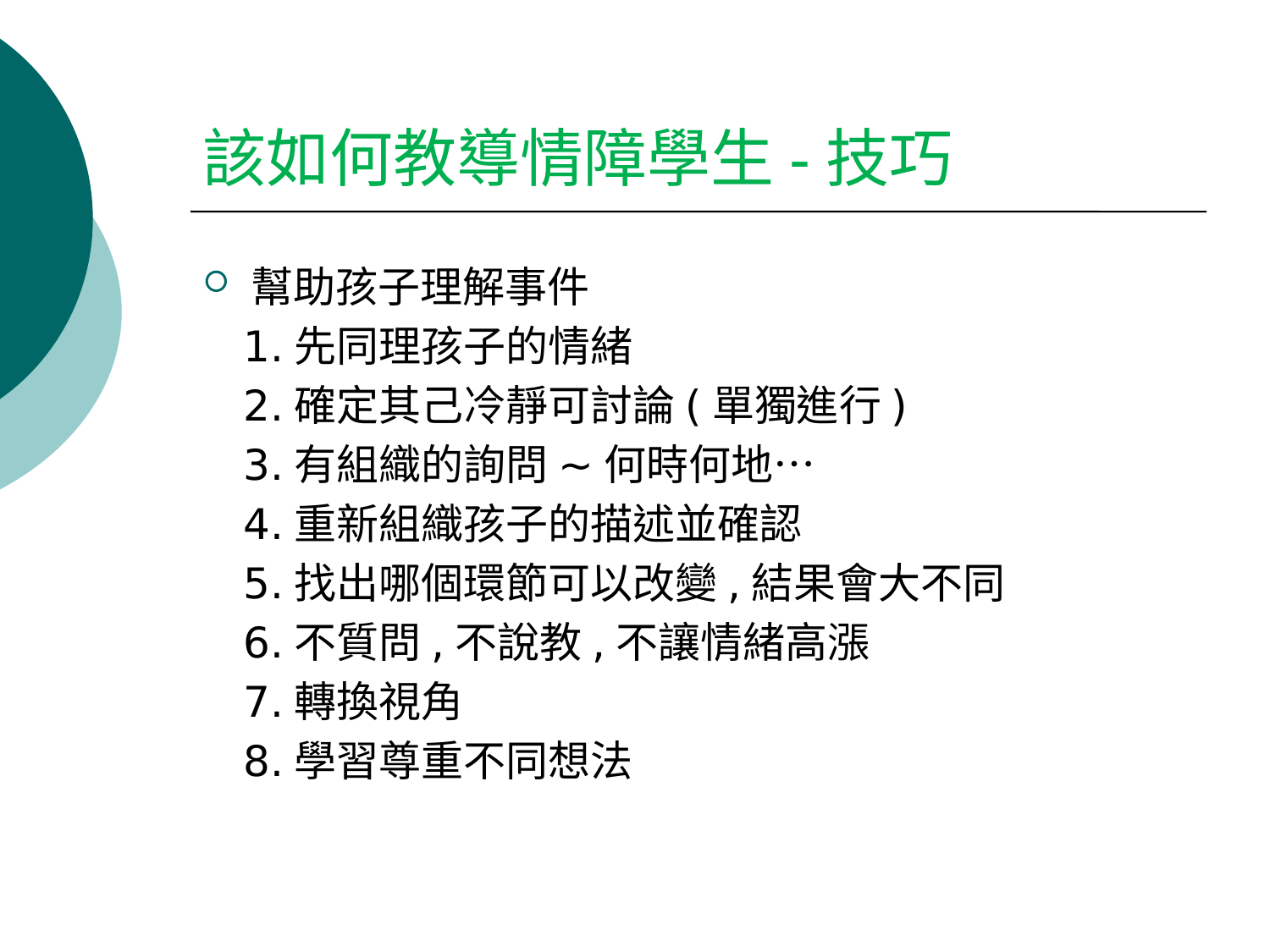

# 該如何教導情障學生-技巧
幫助孩子理解事件
   1.先同理孩子的情緒
   2.確定其己冷靜可討論(單獨進行)
   3.有組織的詢問~何時何地…
   4.重新組織孩子的描述並確認
   5.找出哪個環節可以改變,結果會大不同
   6.不質問,不說教,不讓情緒高漲
   7.轉換視角
   8.學習尊重不同想法